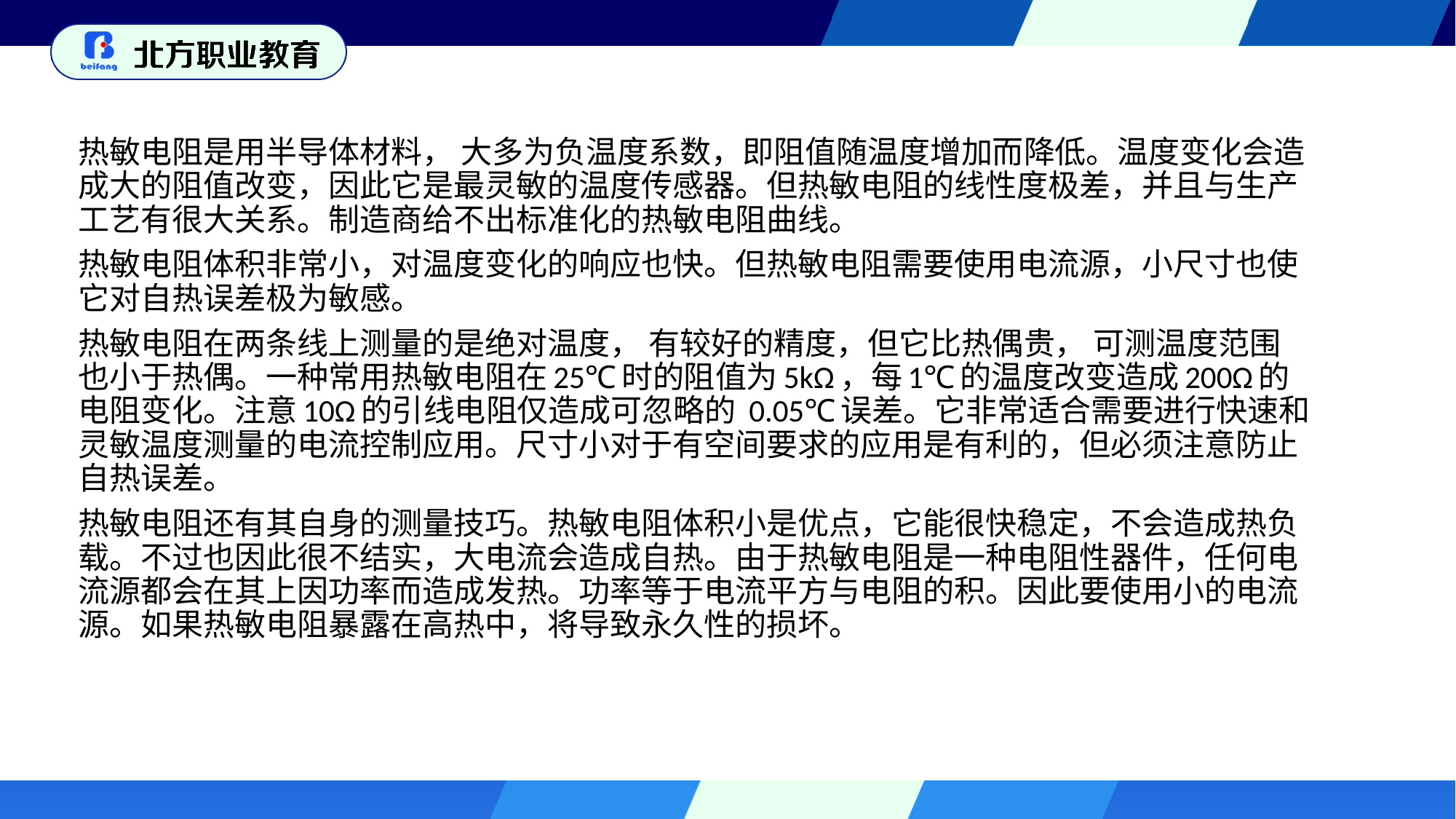

热敏电阻是用半导体材料， 大多为负温度系数，即阻值随温度增加而降低。温度变化会造成大的阻值改变，因此它是最灵敏的温度传感器。但热敏电阻的线性度极差，并且与生产工艺有很大关系。制造商给不出标准化的热敏电阻曲线。
热敏电阻体积非常小，对温度变化的响应也快。但热敏电阻需要使用电流源，小尺寸也使它对自热误差极为敏感。
热敏电阻在两条线上测量的是绝对温度， 有较好的精度，但它比热偶贵， 可测温度范围也小于热偶。一种常用热敏电阻在25℃时的阻值为5kΩ，每1℃的温度改变造成200Ω的电阻变化。注意10Ω的引线电阻仅造成可忽略的 0.05℃误差。它非常适合需要进行快速和灵敏温度测量的电流控制应用。尺寸小对于有空间要求的应用是有利的，但必须注意防止自热误差。
热敏电阻还有其自身的测量技巧。热敏电阻体积小是优点，它能很快稳定，不会造成热负载。不过也因此很不结实，大电流会造成自热。由于热敏电阻是一种电阻性器件，任何电流源都会在其上因功率而造成发热。功率等于电流平方与电阻的积。因此要使用小的电流源。如果热敏电阻暴露在高热中，将导致永久性的损坏。